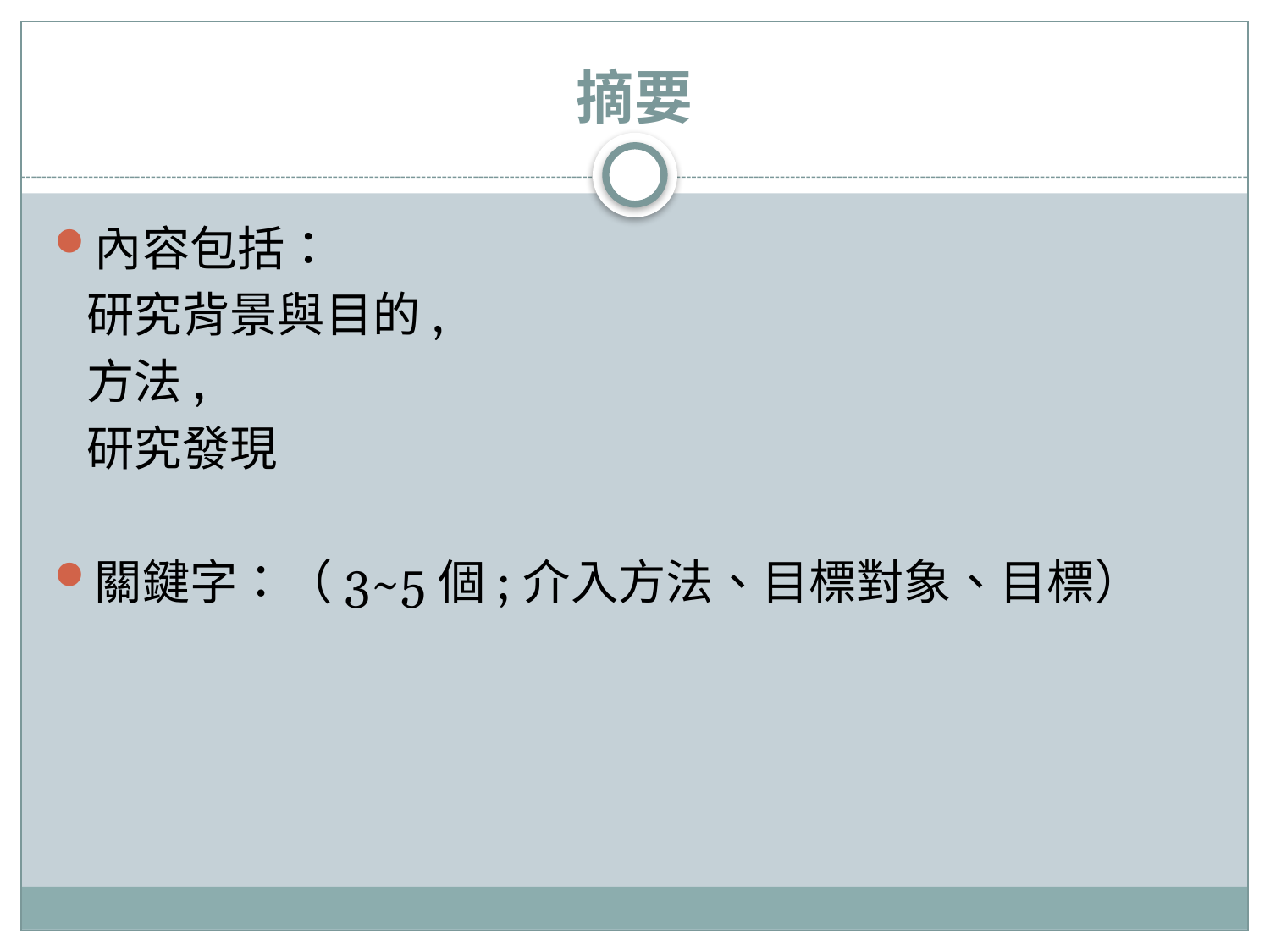

# 摘要
內容包括：
  研究背景與目的,
  方法,
  研究發現

關鍵字：（3~5個;介入方法、目標對象、目標）